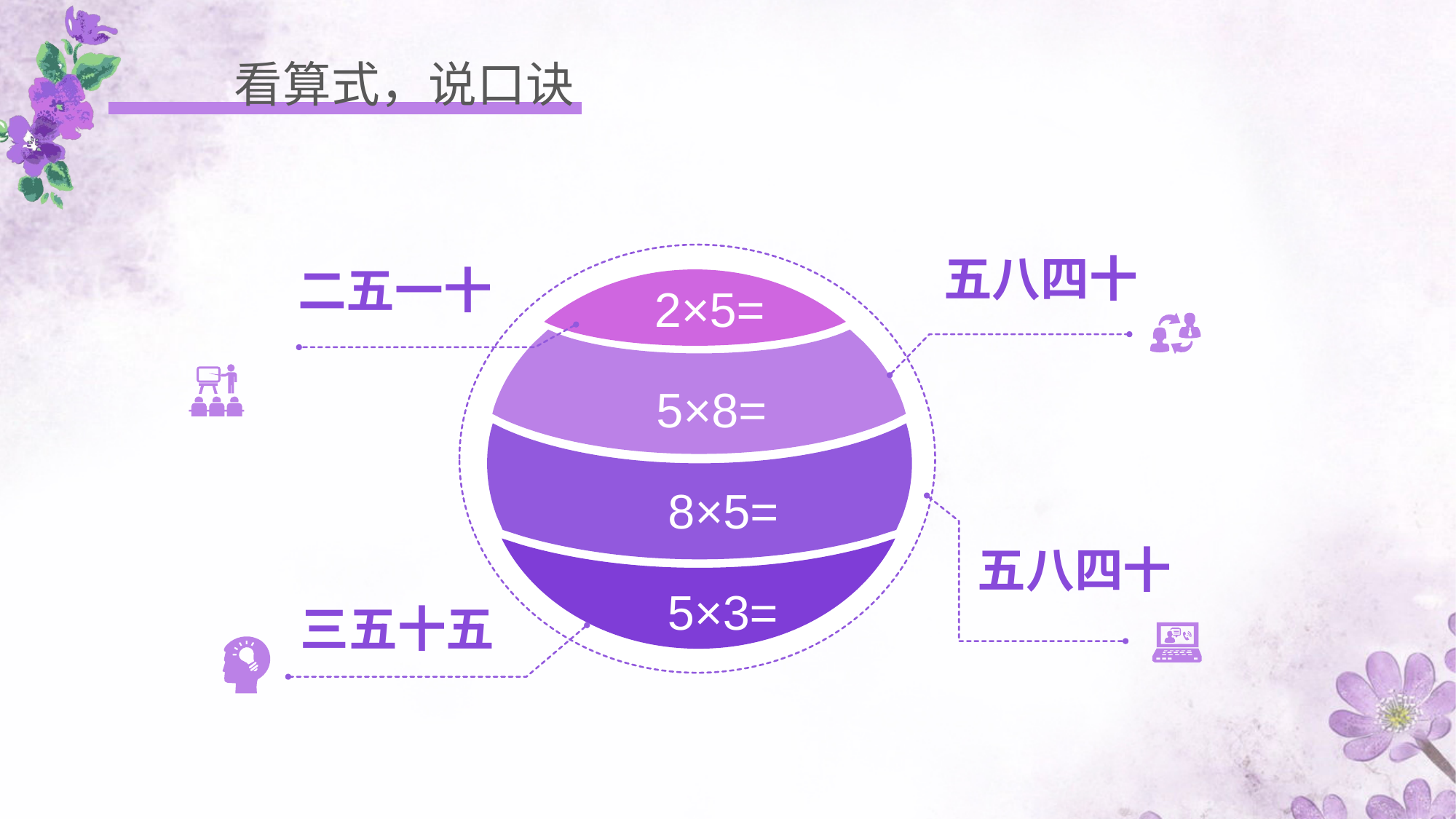

看算式，说口诀

五八四十

2×5=

5×8=

8×5=

5×3=
二五一十

五八四十
三五十五